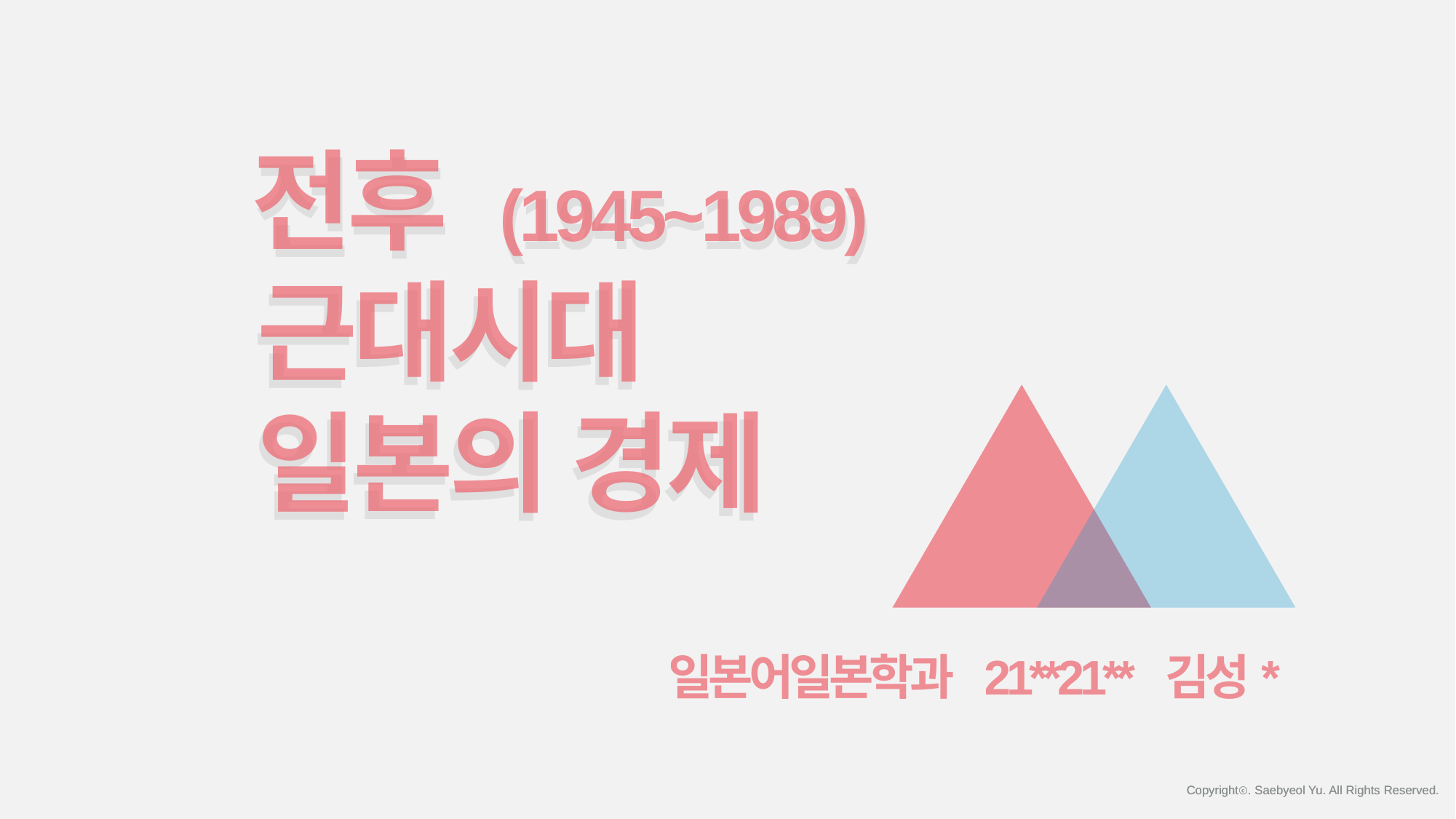

전후 (1945~1989)
 근대시대
 일본의 경제
전후 (1945~1989)
근대시대
일본의 경제

일본어일본학과  21**21**  김성*
Copyrightⓒ. Saebyeol Yu. All Rights Reserved.